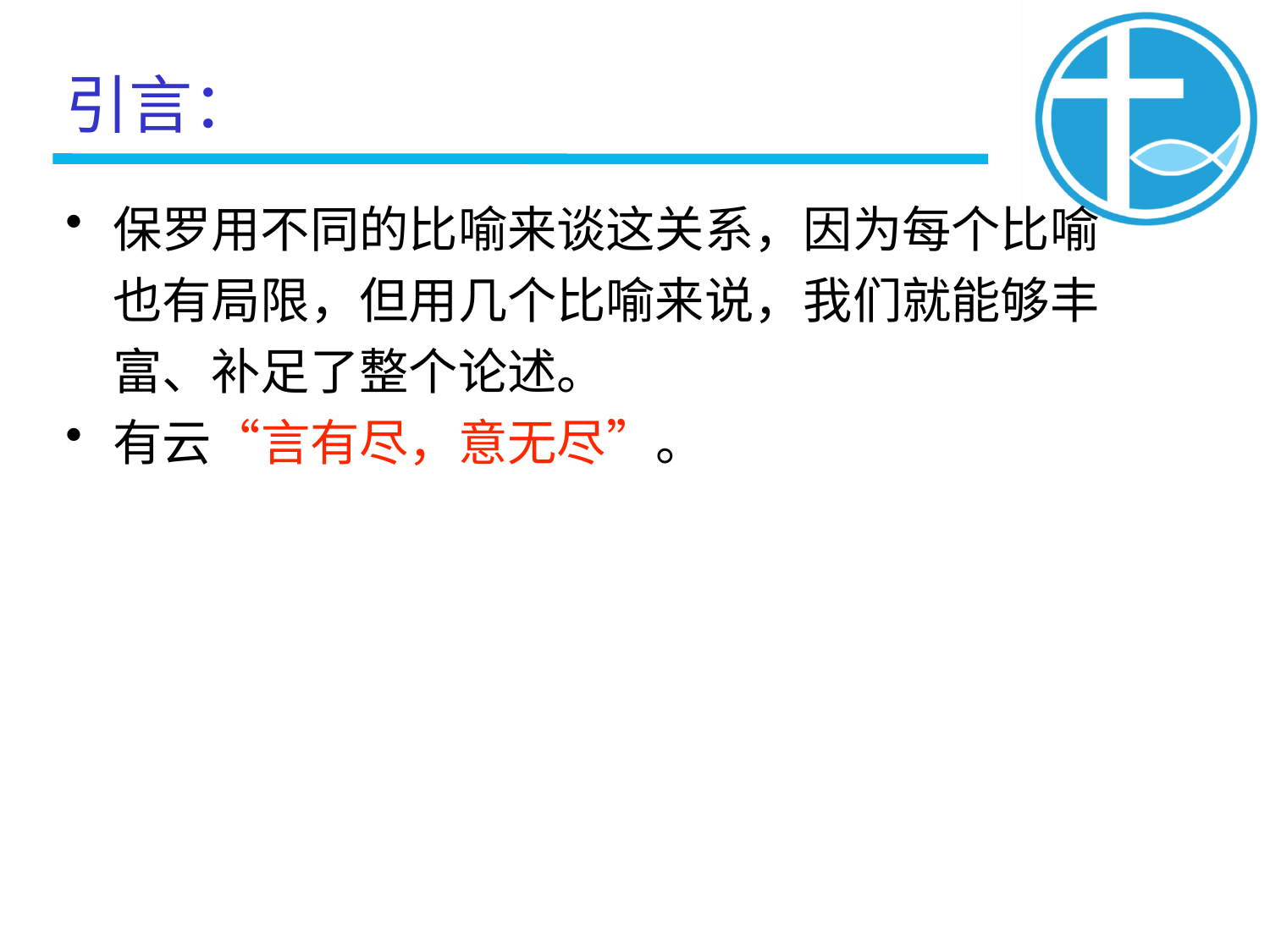

引言：
保罗用不同的比喻来谈这关系，因为每个比喻也有局限，但用几个比喻来说，我们就能够丰富、补足了整个论述。
有云“言有尽，意无尽”。